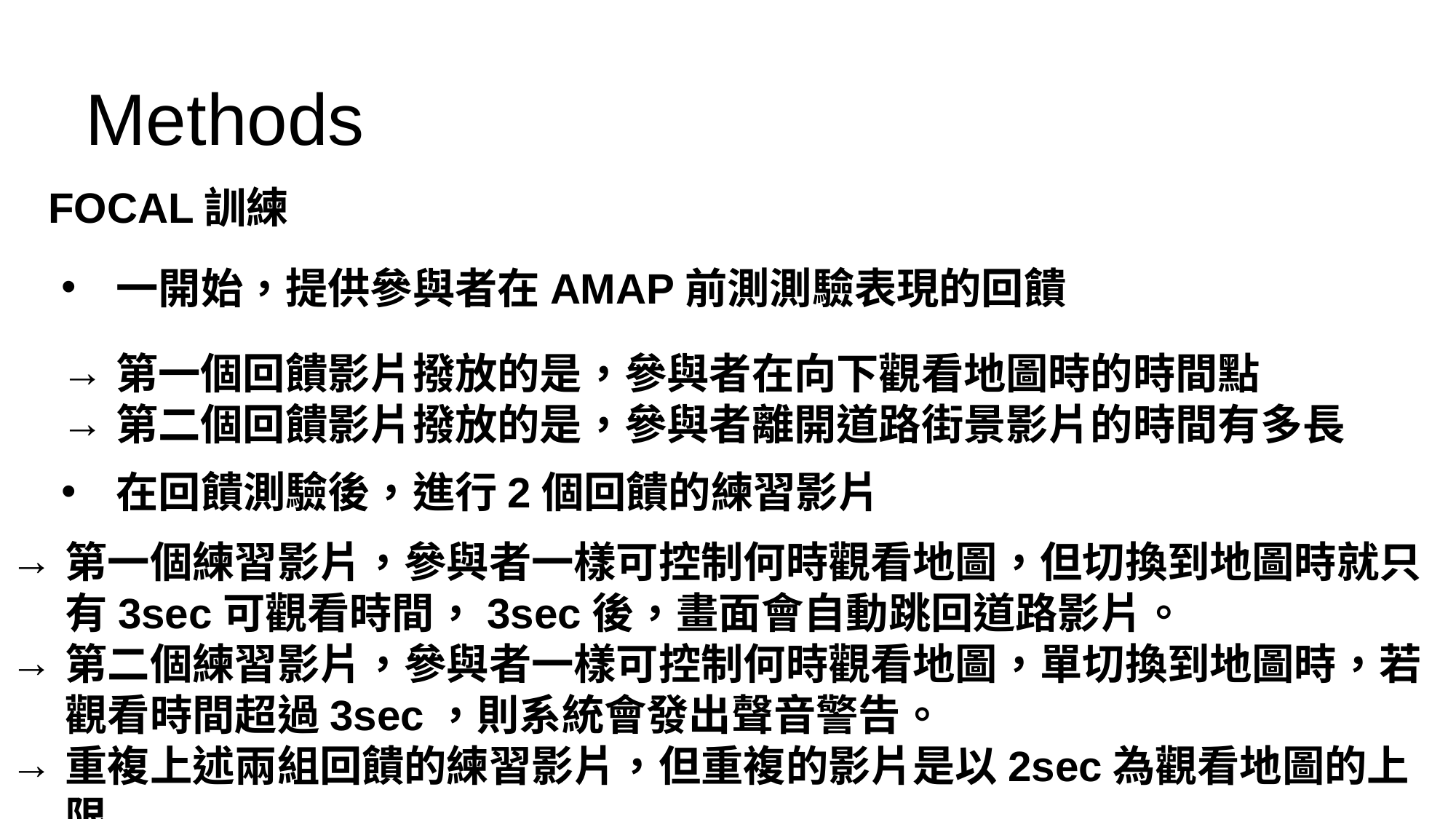

Methods
FOCAL訓練
一開始，提供參與者在AMAP前測測驗表現的回饋
第一個回饋影片撥放的是，參與者在向下觀看地圖時的時間點
第二個回饋影片撥放的是，參與者離開道路街景影片的時間有多長
在回饋測驗後，進行2個回饋的練習影片
第一個練習影片，參與者一樣可控制何時觀看地圖，但切換到地圖時就只有3sec可觀看時間，3sec後，畫面會自動跳回道路影片。
第二個練習影片，參與者一樣可控制何時觀看地圖，單切換到地圖時，若觀看時間超過3sec，則系統會發出聲音警告。
重複上述兩組回饋的練習影片，但重複的影片是以2sec為觀看地圖的上限